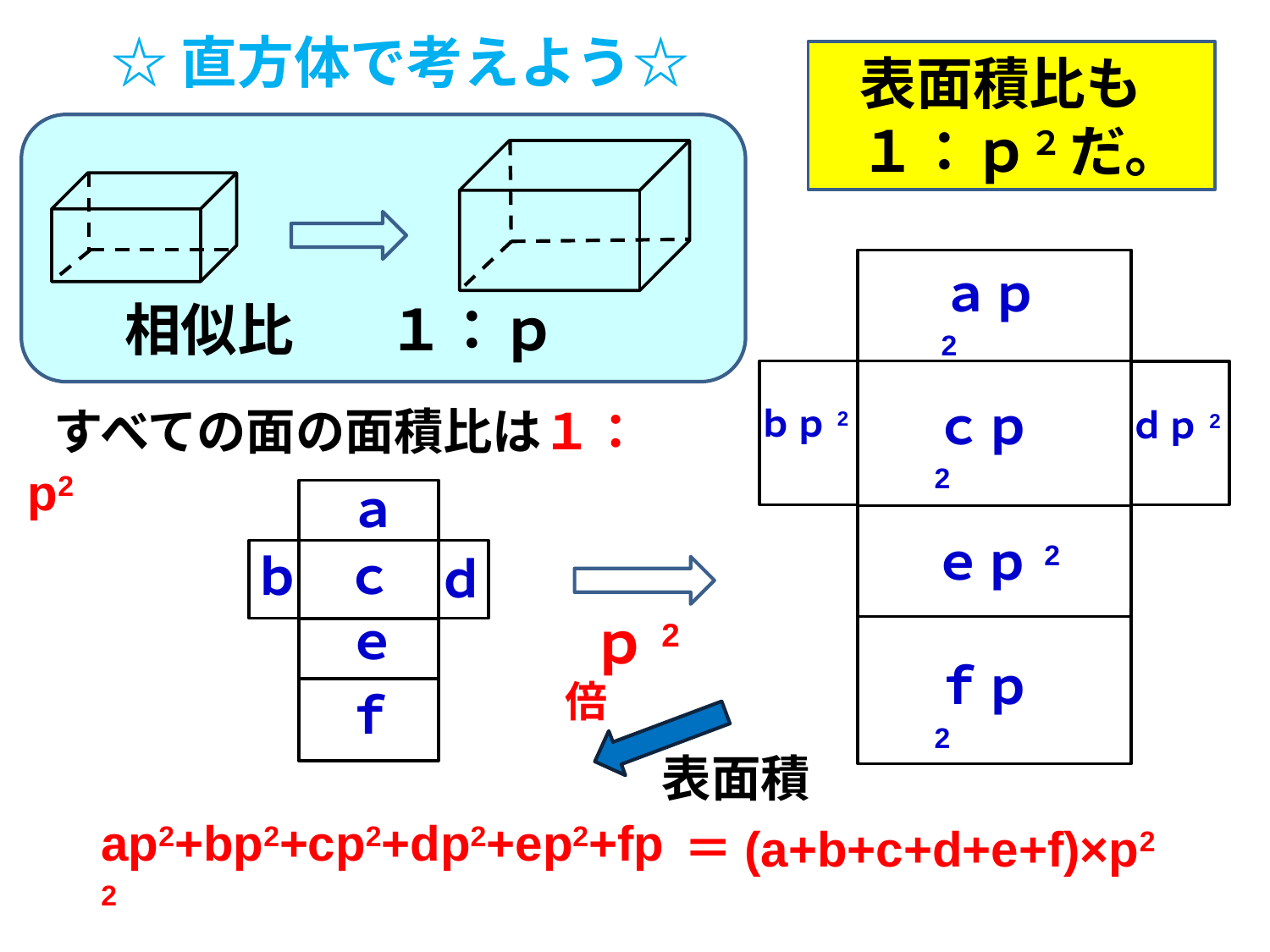

☆直方体で考えよう☆
  表面積比も
  １：ｐ２ だ。

ａｐ2

ｃｐ2
ｂｐ2
ｄｐ2

ｅｐ2

ｆｐ2
 １：ｐ
 相似比
 すべての面の面積比は１：p2
ａ
ｃ
ｂ
ｄ
ｅ
ｆ

 ｐ2倍

表面積
ap2+bp2+cp2+dp2+ep2+fp2
＝(a+b+c+d+e+f)×p2